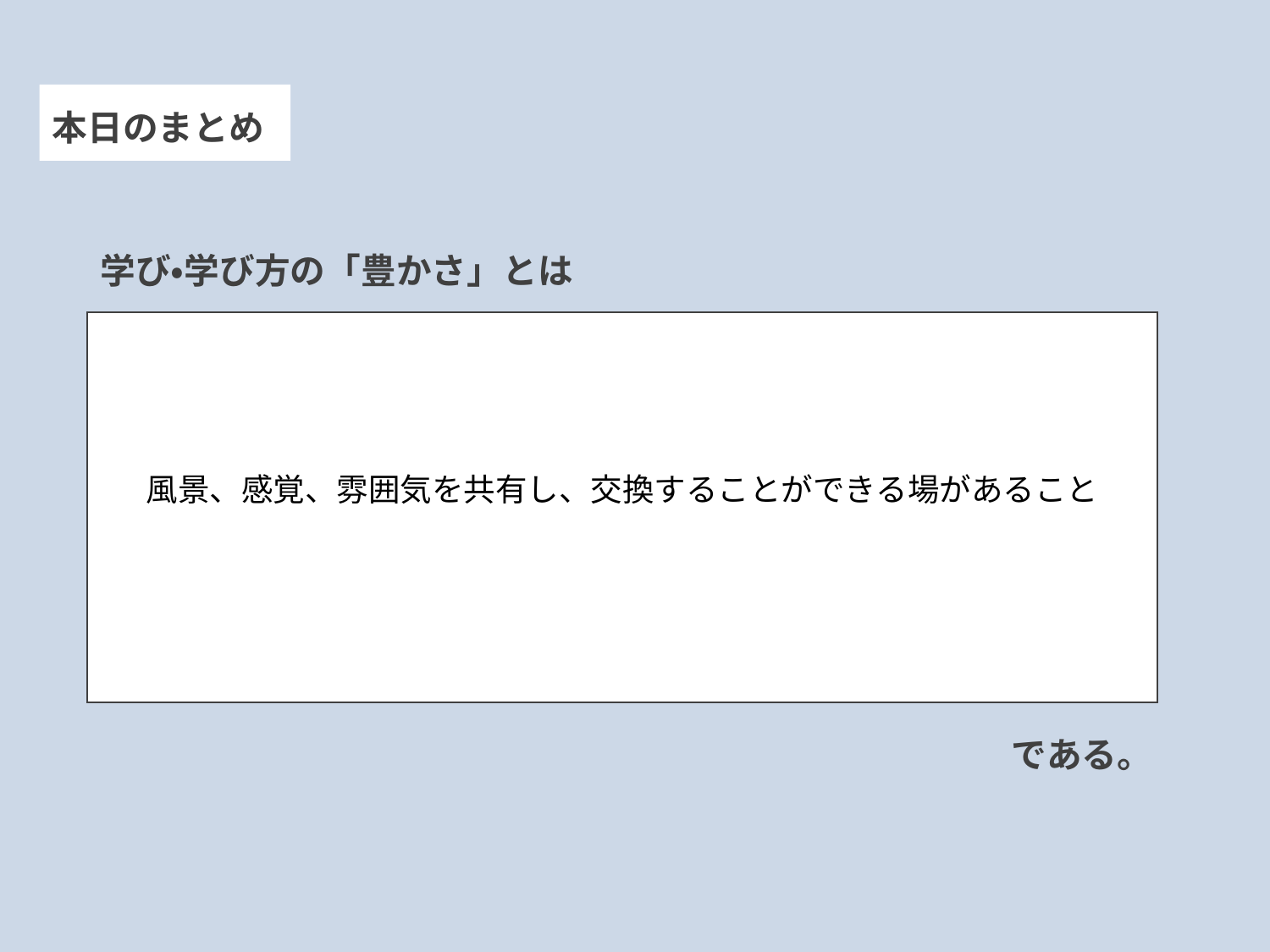

本日のまとめ
学び・学び方の「豊かさ」とは
風景、感覚、雰囲気を共有し、交換することができる場があること

である。